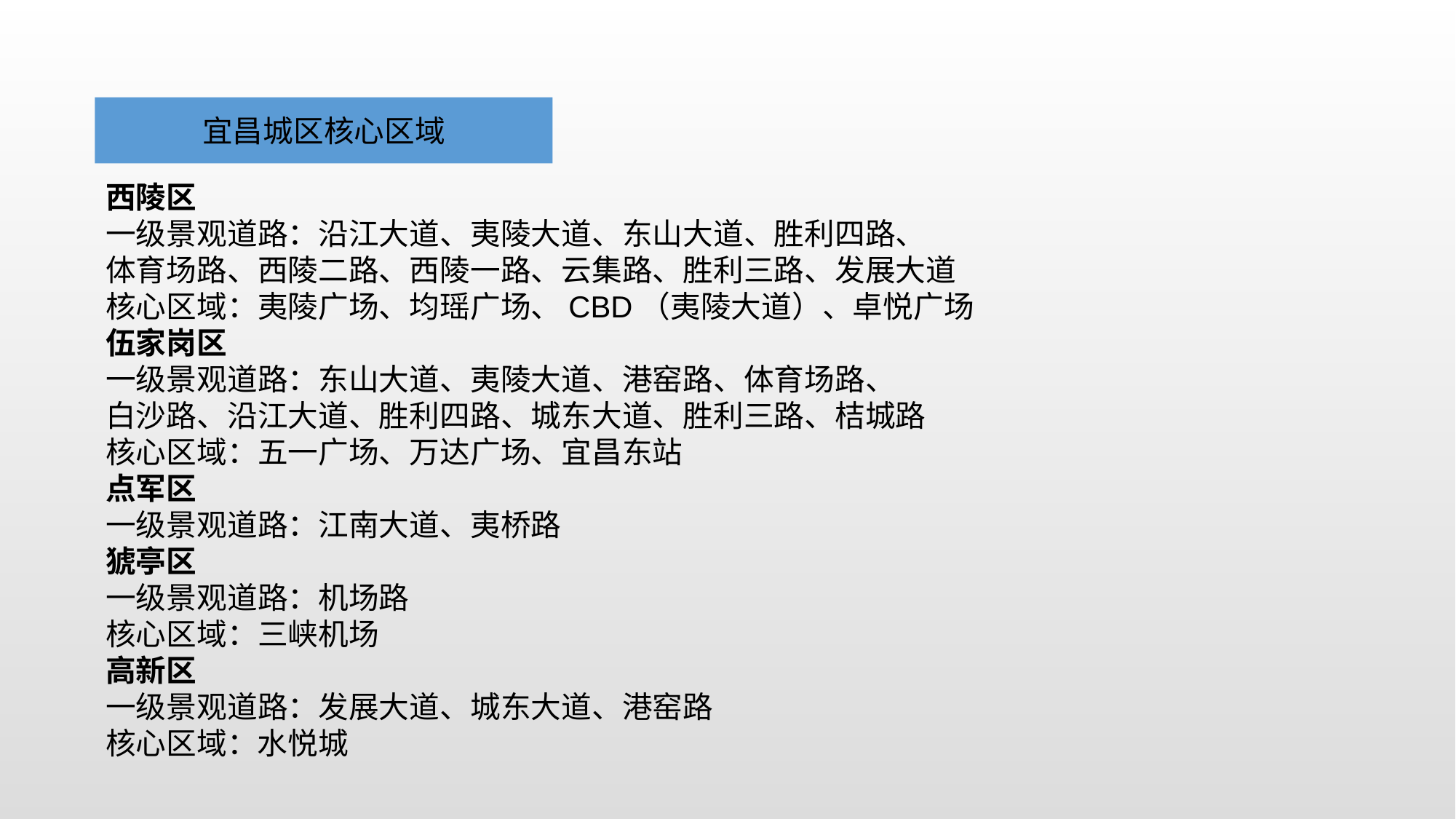

宜昌城区核心区域
西陵区
一级景观道路：沿江大道、夷陵大道、东山大道、胜利四路、
体育场路、西陵二路、西陵一路、云集路、胜利三路、发展大道
核心区域：夷陵广场、均瑶广场、CBD（夷陵大道）、卓悦广场
伍家岗区
一级景观道路：东山大道、夷陵大道、港窑路、体育场路、
白沙路、沿江大道、胜利四路、城东大道、胜利三路、桔城路
核心区域：五一广场、万达广场、宜昌东站
点军区
一级景观道路：江南大道、夷桥路
猇亭区
一级景观道路：机场路
核心区域：三峡机场
高新区
一级景观道路：发展大道、城东大道、港窑路
核心区域：水悦城